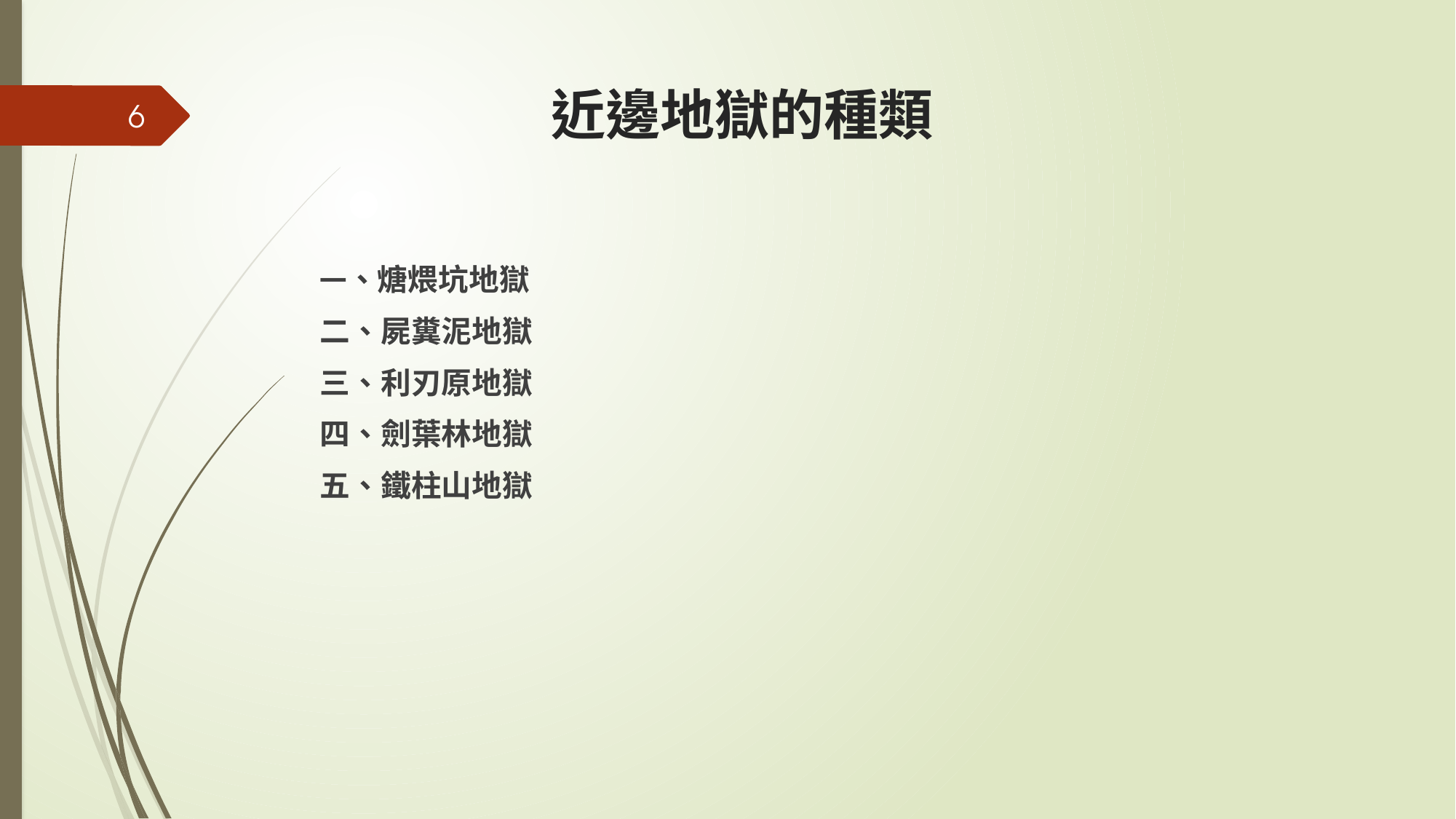

# 近邊地獄的種類
6
一、煻煨坑地獄
二、屍糞泥地獄
三、利刃原地獄
四、劍葉林地獄
五、鐵柱山地獄